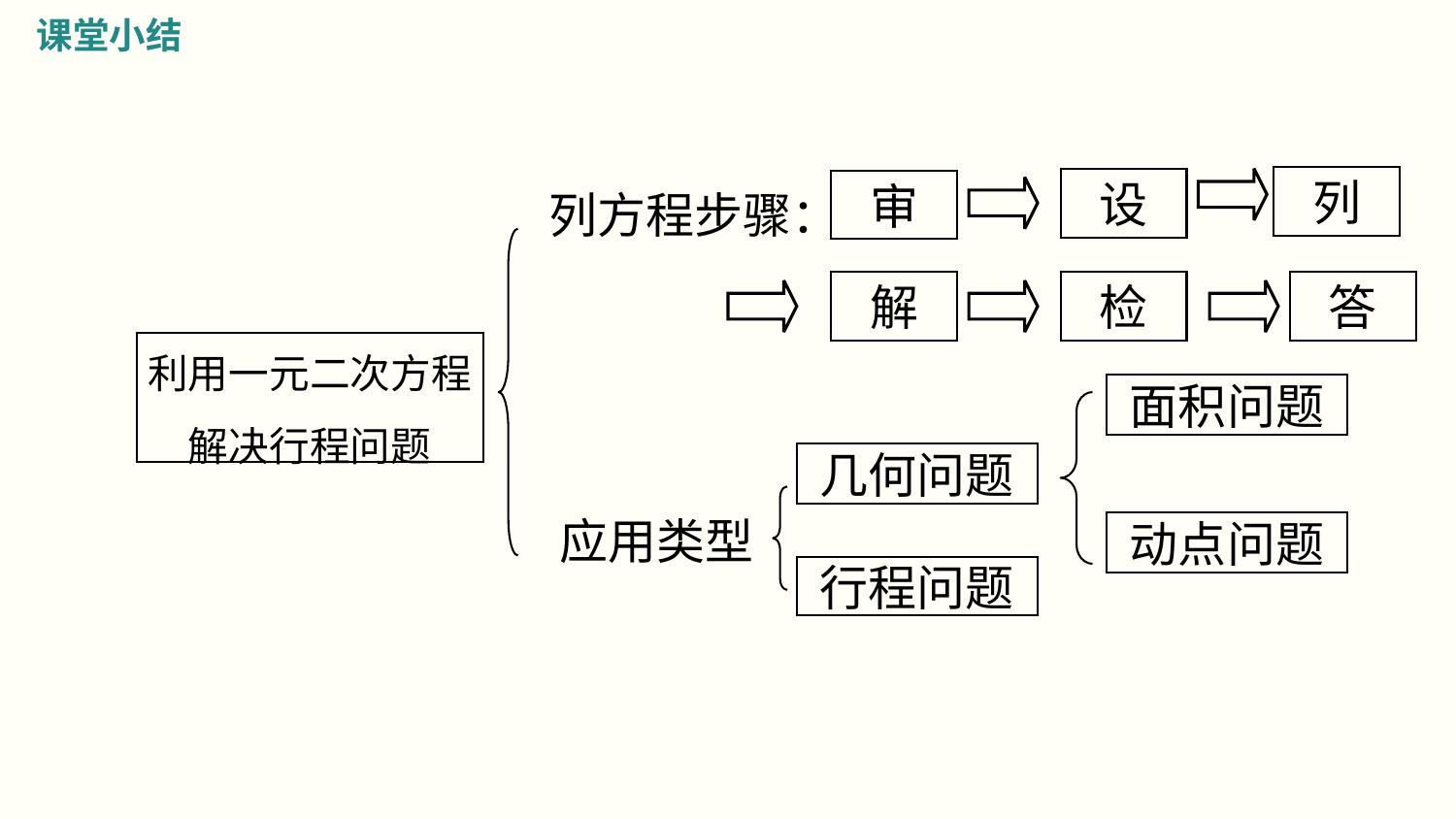

课堂小结
列

设
审
列方程步骤：

解
检
答

利用一元二次方程
解决行程问题
面积问题

几何问题

应用类型
动点问题
行程问题